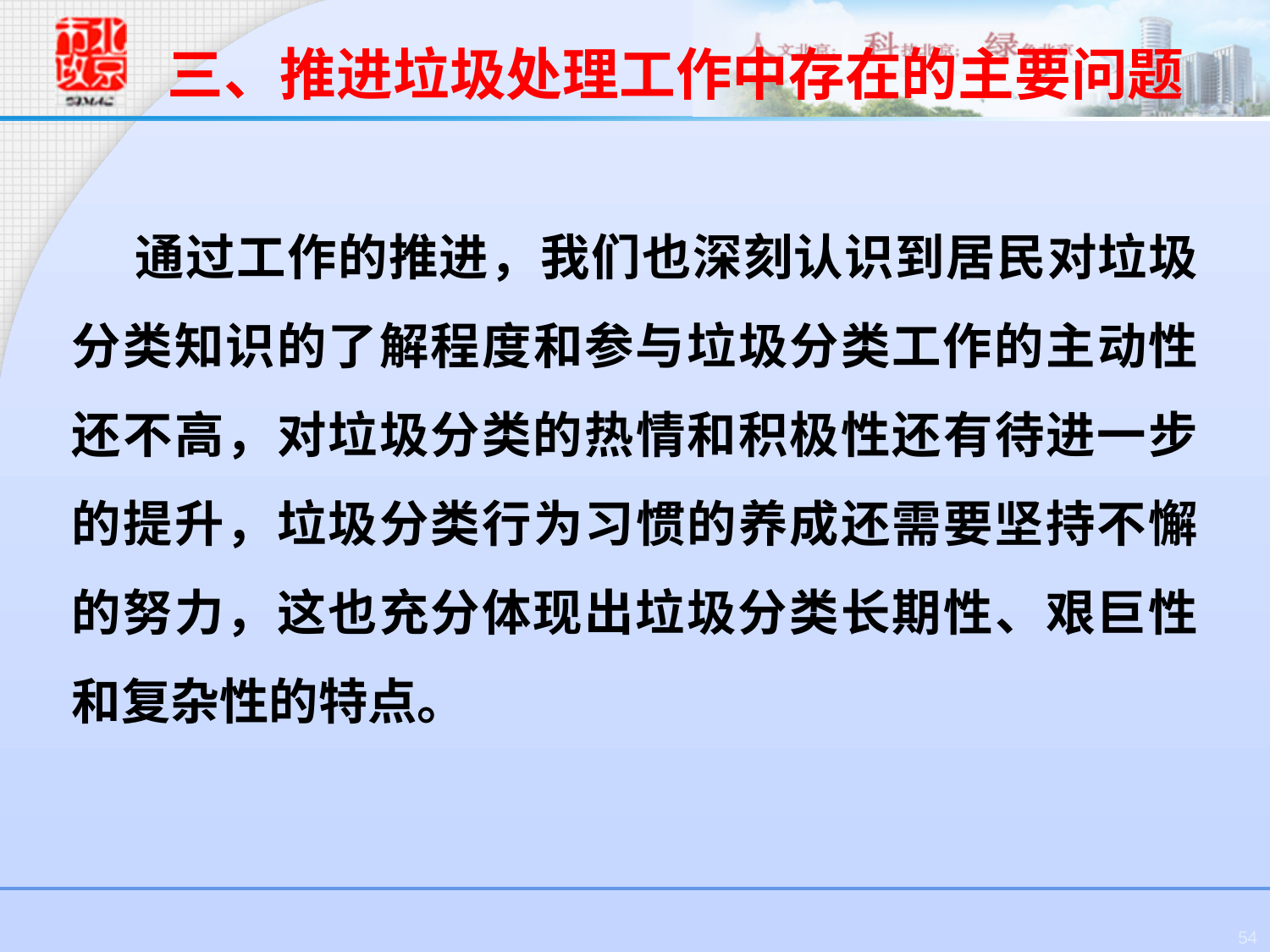

三、推进垃圾处理工作中存在的主要问题
    通过工作的推进，我们也深刻认识到居民对垃圾分类知识的了解程度和参与垃圾分类工作的主动性还不高，对垃圾分类的热情和积极性还有待进一步的提升，垃圾分类行为习惯的养成还需要坚持不懈的努力，这也充分体现出垃圾分类长期性、艰巨性和复杂性的特点。

54